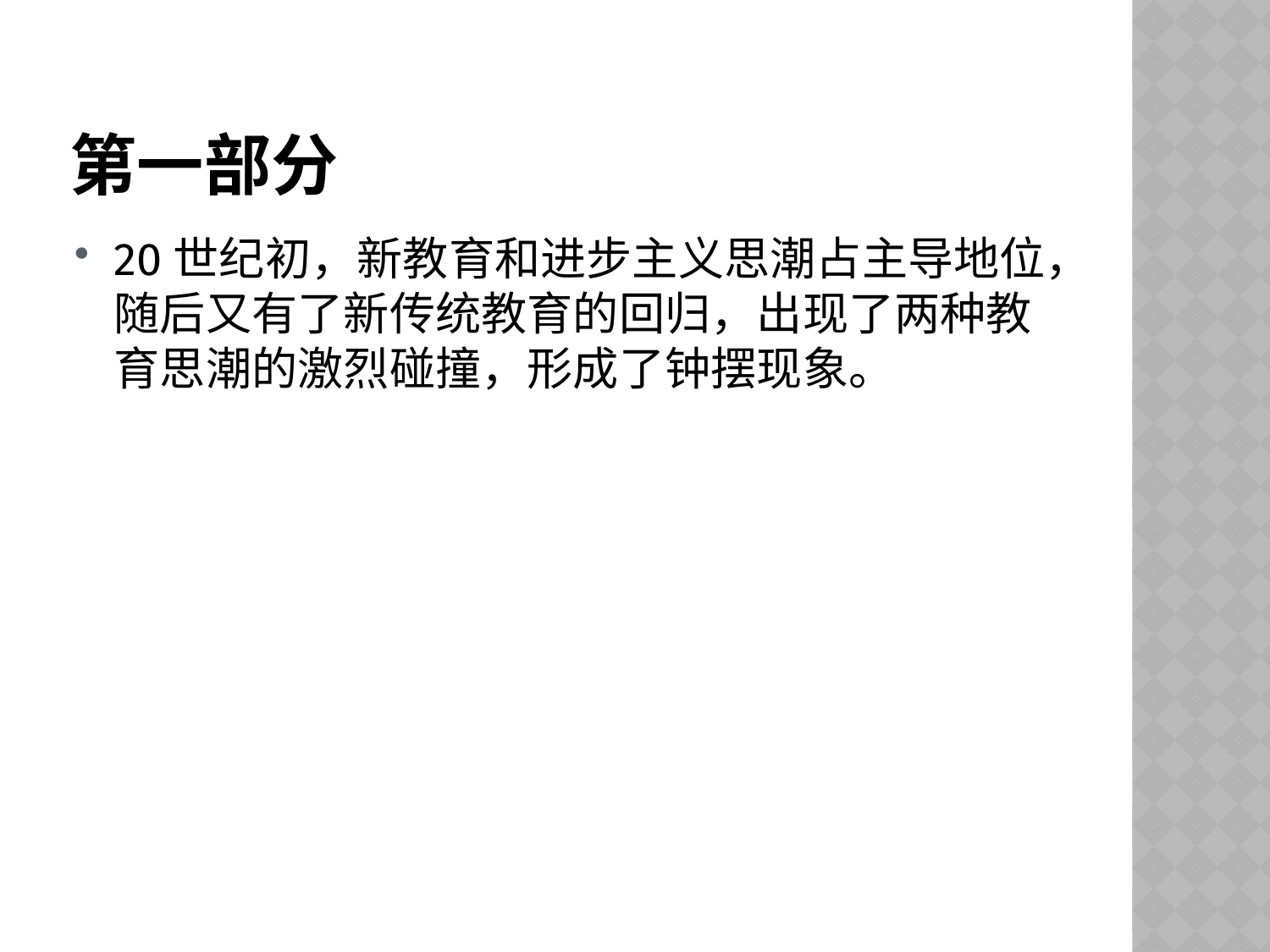

# 第一部分
20世纪初，新教育和进步主义思潮占主导地位，随后又有了新传统教育的回归，出现了两种教育思潮的激烈碰撞，形成了钟摆现象。